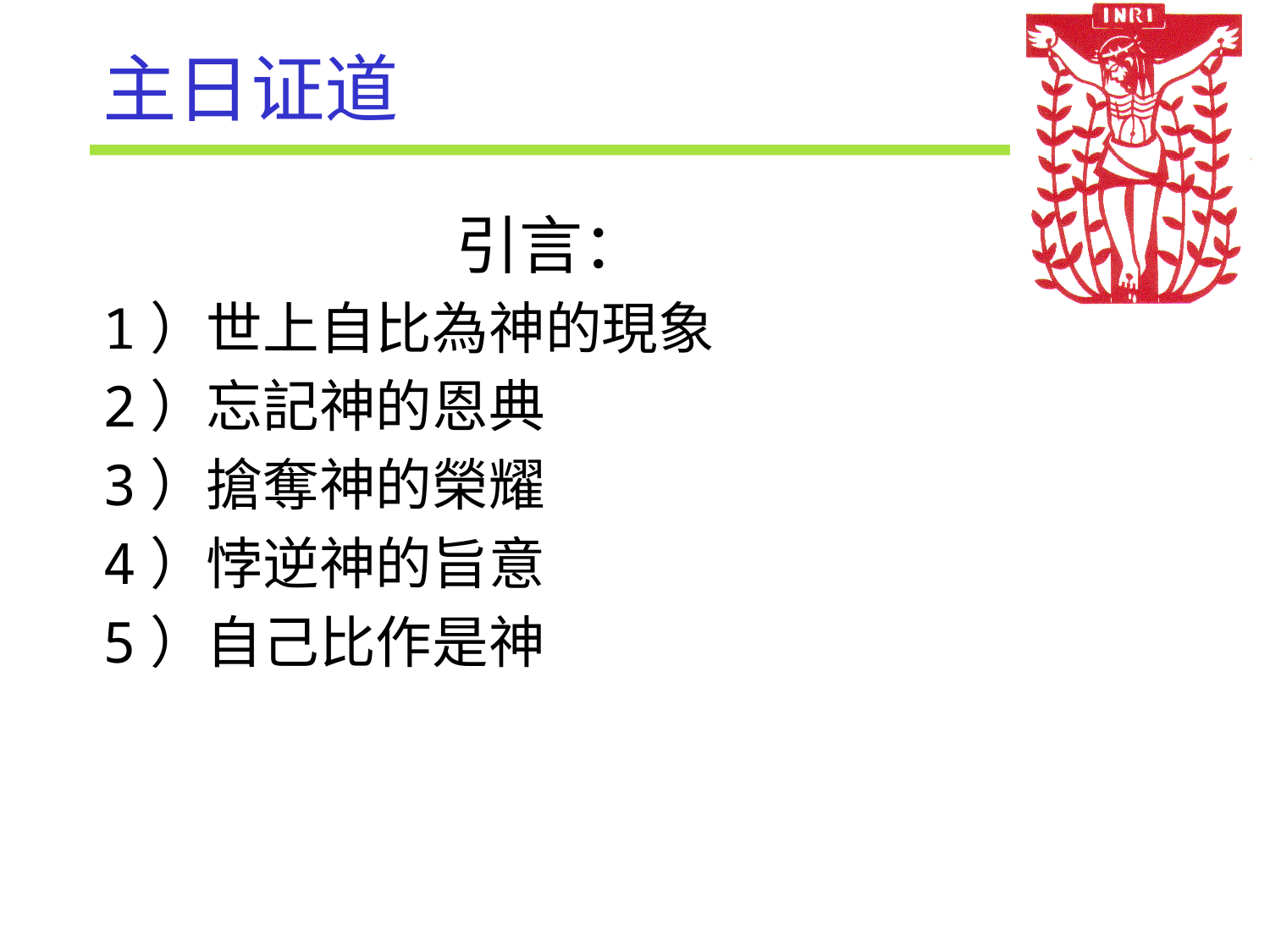

# 主日证道
引言：
1）世上自比為神的現象
2）忘記神的恩典
3）搶奪神的榮耀
4）悖逆神的旨意
5）自己比作是神